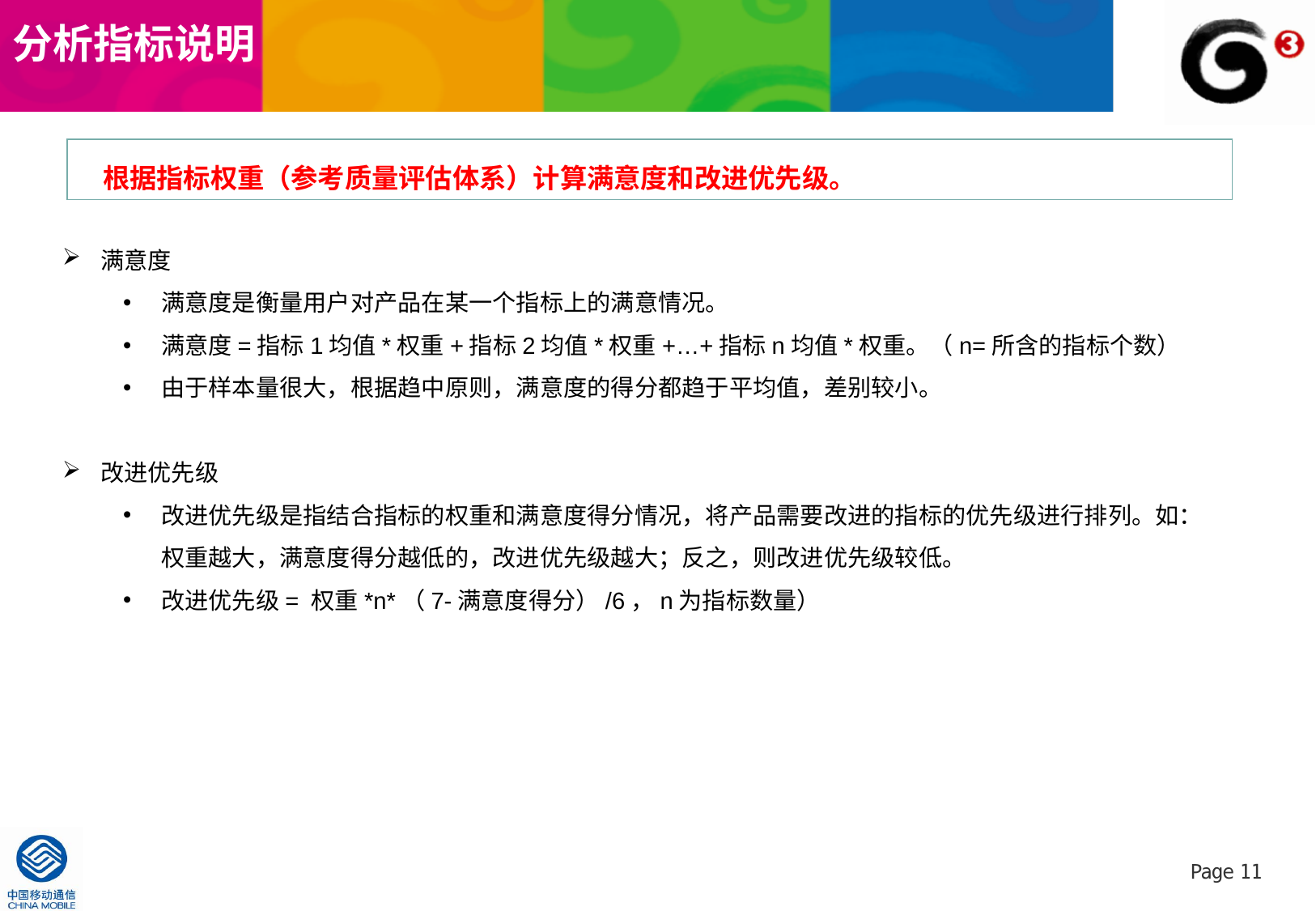

分析指标说明
根据指标权重（参考质量评估体系）计算满意度和改进优先级。
满意度
满意度是衡量用户对产品在某一个指标上的满意情况。
满意度=指标1均值*权重+指标2均值*权重+…+指标n均值*权重。（n=所含的指标个数）
由于样本量很大，根据趋中原则，满意度的得分都趋于平均值，差别较小。

改进优先级
改进优先级是指结合指标的权重和满意度得分情况，将产品需要改进的指标的优先级进行排列。如：权重越大，满意度得分越低的，改进优先级越大；反之，则改进优先级较低。
改进优先级= 权重*n*（7-满意度得分）/6，n为指标数量）